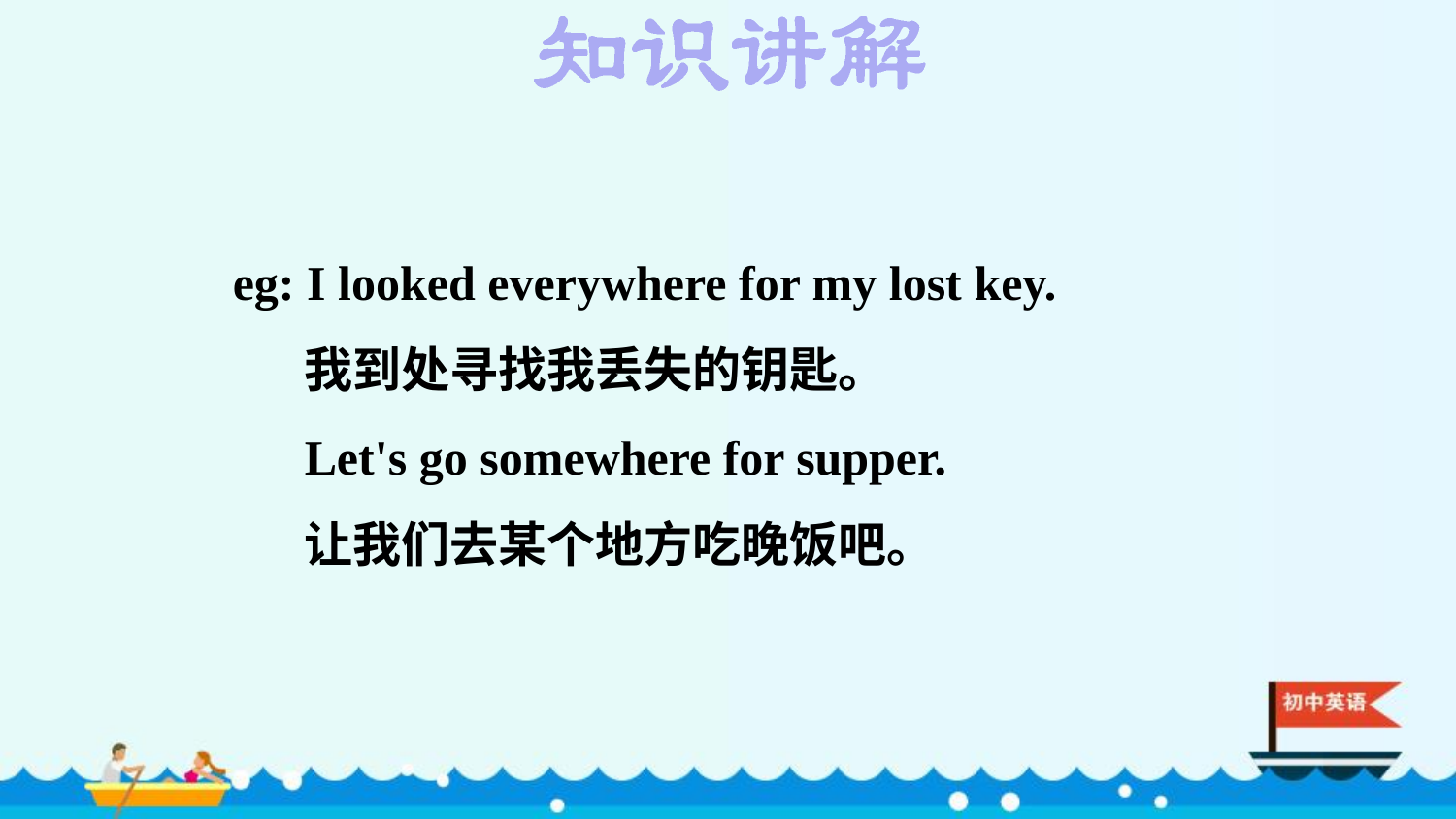

eg: I looked everywhere for my lost key.
我到处寻找我丢失的钥匙。
Let's go somewhere for supper.
让我们去某个地方吃晚饭吧。